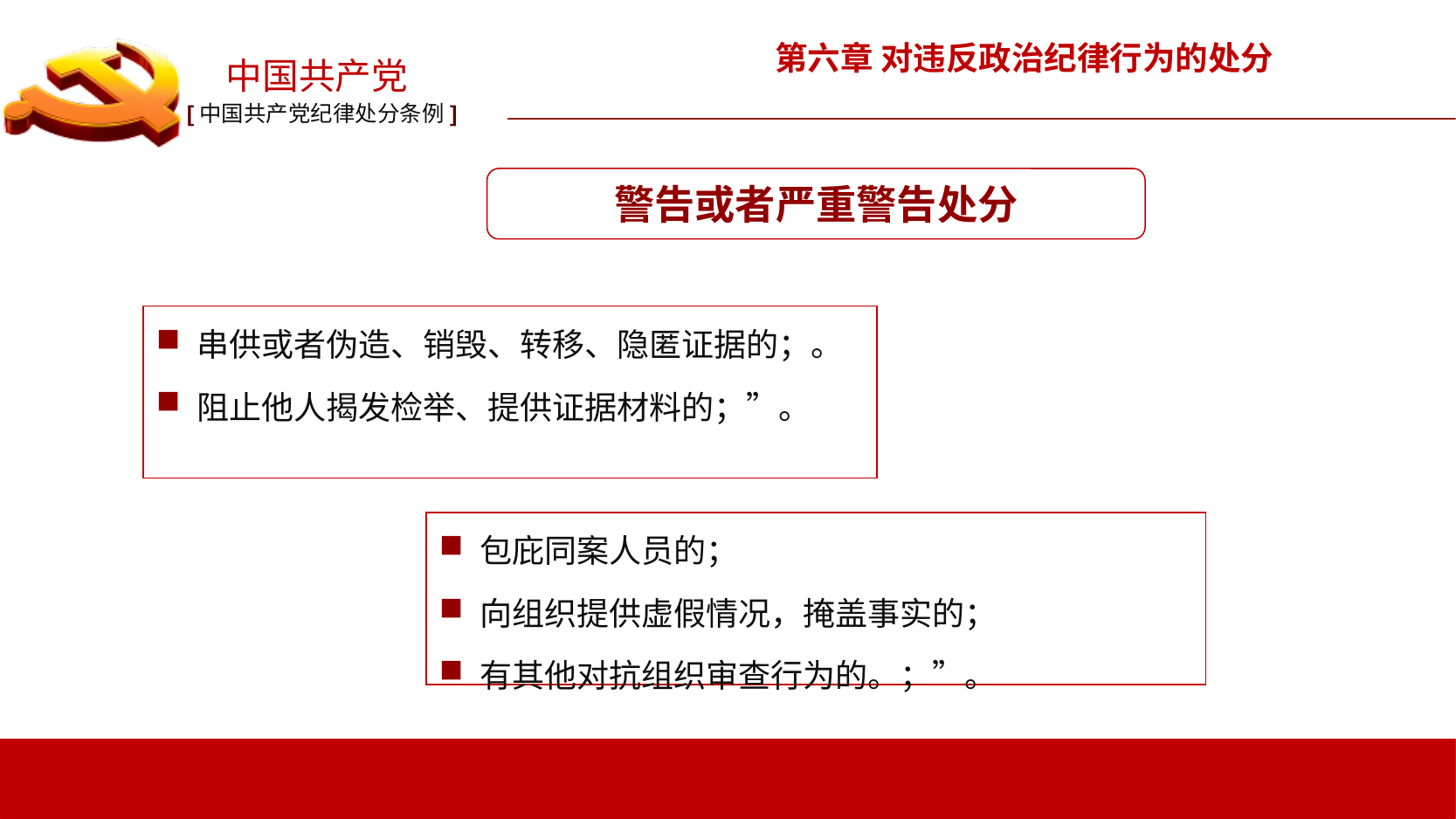

第六章 对违反政治纪律行为的处分
警告或者严重警告处分
串供或者伪造、销毁、转移、隐匿证据的；。
阻止他人揭发检举、提供证据材料的；”。
包庇同案人员的；
向组织提供虚假情况，掩盖事实的；
有其他对抗组织审查行为的。；”。